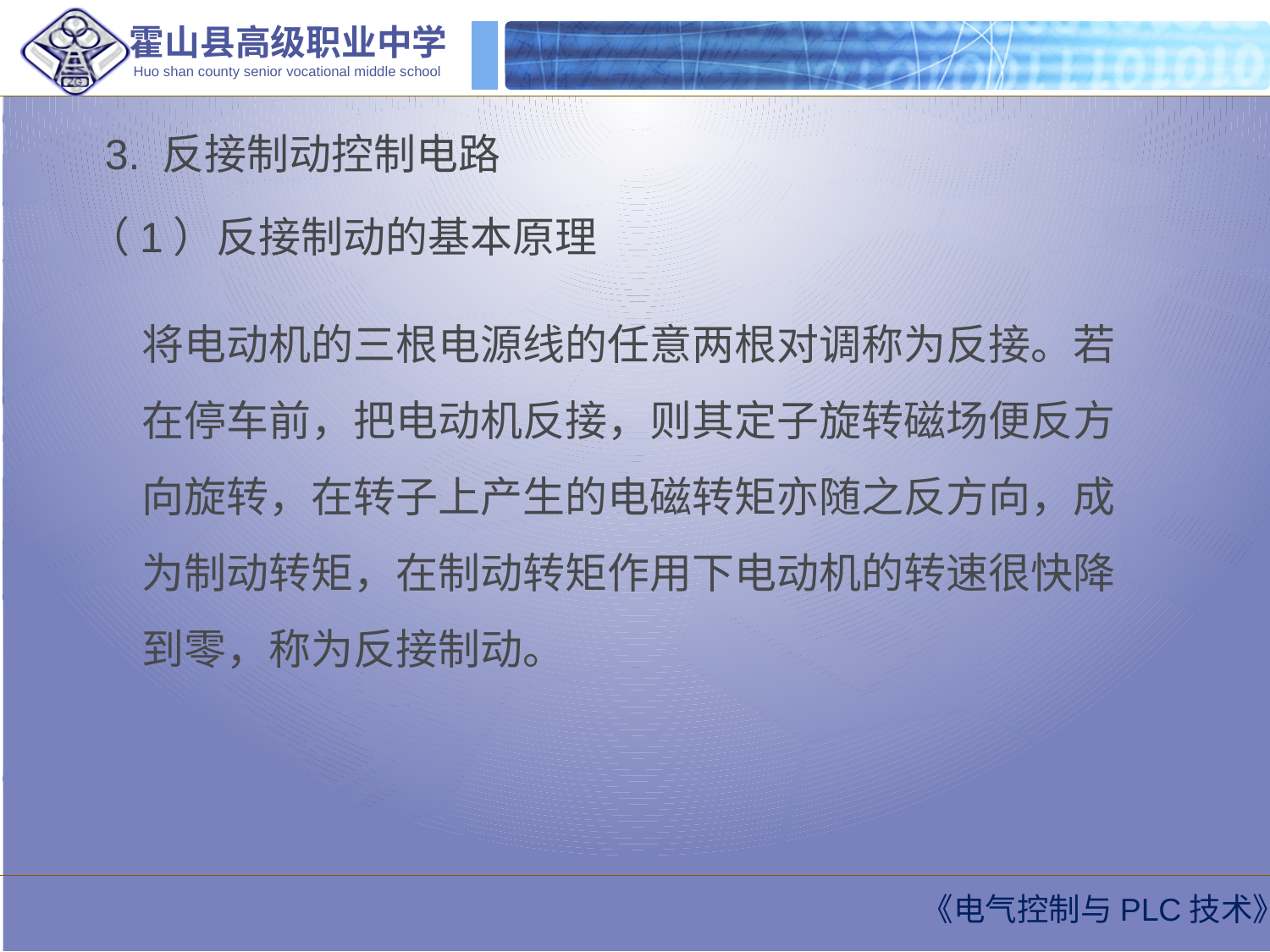

3. 反接制动控制电路
（1）反接制动的基本原理
将电动机的三根电源线的任意两根对调称为反接。若在停车前，把电动机反接，则其定子旋转磁场便反方向旋转，在转子上产生的电磁转矩亦随之反方向，成为制动转矩，在制动转矩作用下电动机的转速很快降到零，称为反接制动。